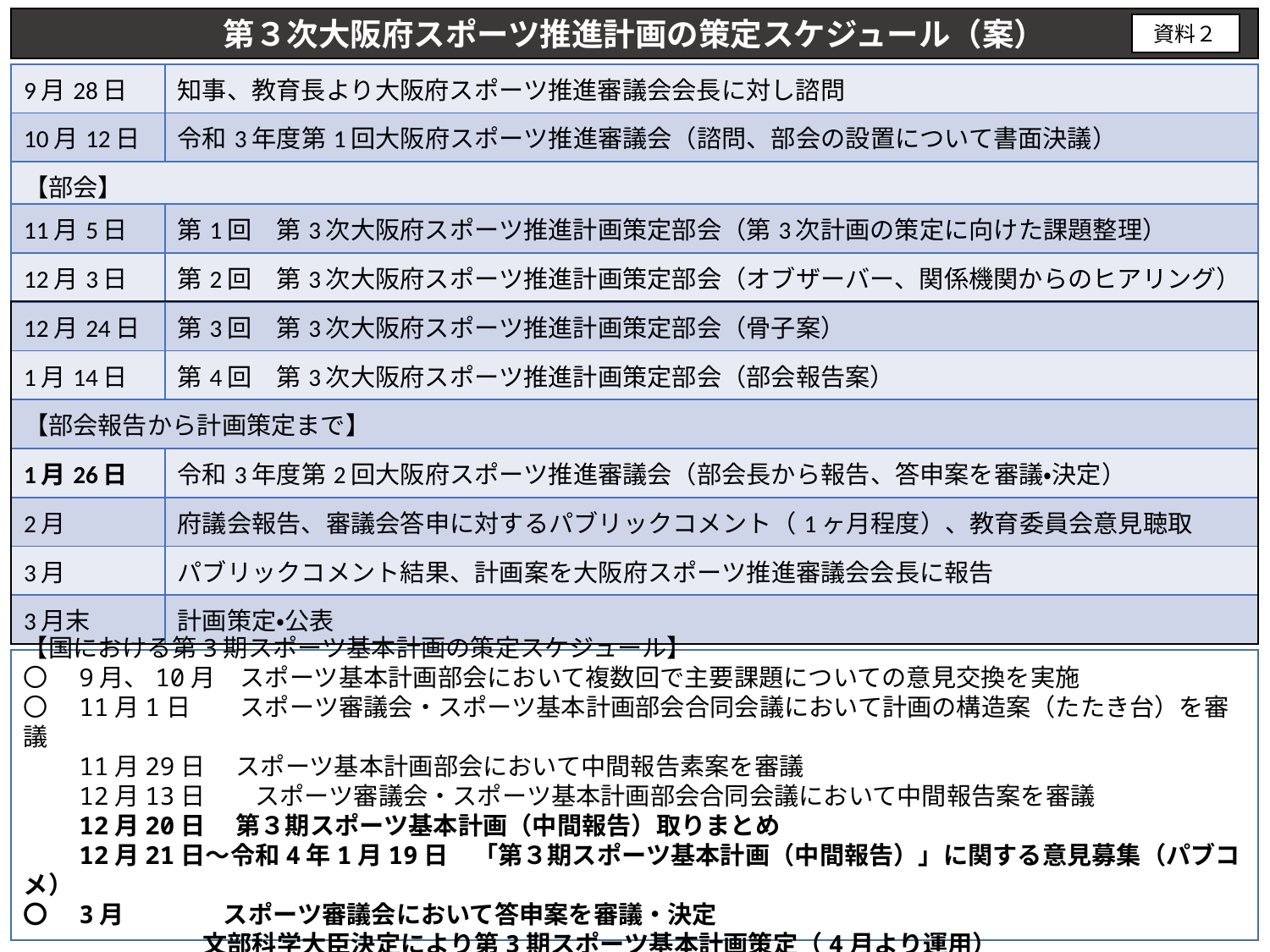

第３次大阪府スポーツ推進計画の策定スケジュール（案）
資料２
| 9月28日 | 知事、教育長より大阪府スポーツ推進審議会会長に対し諮問 |
| --- | --- |
| 10月12日 | 令和3年度第1回大阪府スポーツ推進審議会（諮問、部会の設置について書面決議） |
| 【部会】 |  |
| 11月5日 | 第1回　第3次大阪府スポーツ推進計画策定部会（第3次計画の策定に向けた課題整理） |
| 12月3日 | 第2回　第3次大阪府スポーツ推進計画策定部会（オブザーバー、関係機関からのヒアリング） |
| 12月24日 | 第3回　第3次大阪府スポーツ推進計画策定部会（骨子案） |
| 1月14日 | 第4回　第3次大阪府スポーツ推進計画策定部会（部会報告案） |
| 【部会報告から計画策定まで】 |  |
| 1月26日 | 令和3年度第2回大阪府スポーツ推進審議会（部会長から報告、答申案を審議・決定） |
| 2月 | 府議会報告、審議会答申に対するパブリックコメント（1ヶ月程度）、教育委員会意見聴取 |
| 3月 | パブリックコメント結果、計画案を大阪府スポーツ推進審議会会長に報告 |
| 3月末 | 計画策定・公表 |
|  |
| --- |
【国における第3期スポーツ基本計画の策定スケジュール】
〇　9月、10月　スポーツ基本計画部会において複数回で主要課題についての意見交換を実施
〇　11月1日　　スポーツ審議会・スポーツ基本計画部会合同会議において計画の構造案（たたき台）を審議
　　11月29日　 スポーツ基本計画部会において中間報告素案を審議
　　12月13日　　スポーツ審議会・スポーツ基本計画部会合同会議において中間報告案を審議
　　12月20日　 第３期スポーツ基本計画（中間報告）取りまとめ
　　12月21日～令和4年1月19日　「第３期スポーツ基本計画（中間報告）」に関する意見募集（パブコメ）
〇　3月　　　　スポーツ審議会において答申案を審議・決定
　　　　　　　 文部科学大臣決定により第3期スポーツ基本計画策定（4月より運用）